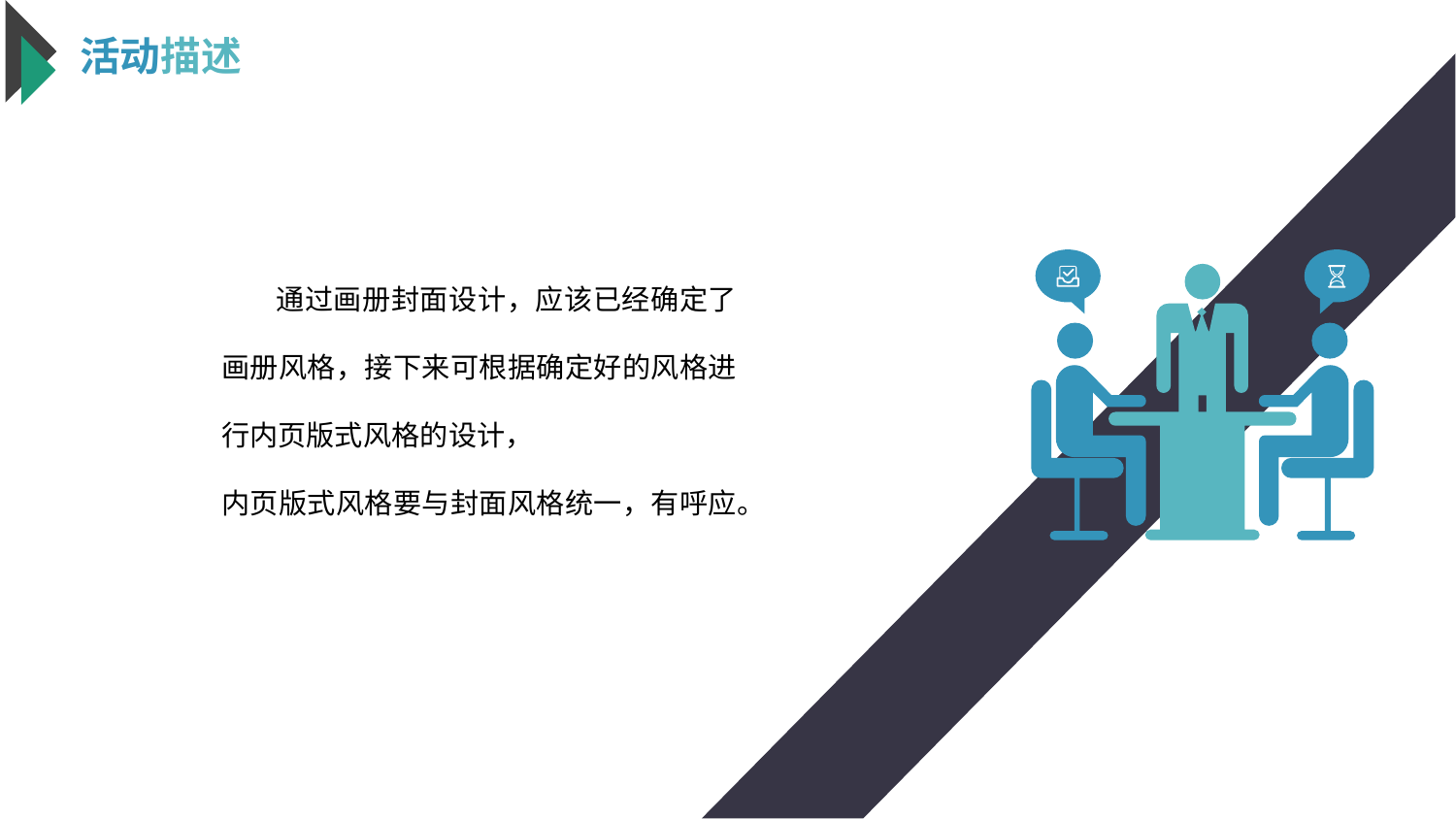

活动描述

       通过画册封面设计，应该已经确定了画册风格，接下来可根据确定好的风格进行内页版式风格的设计，
内页版式风格要与封面风格统一，有呼应。